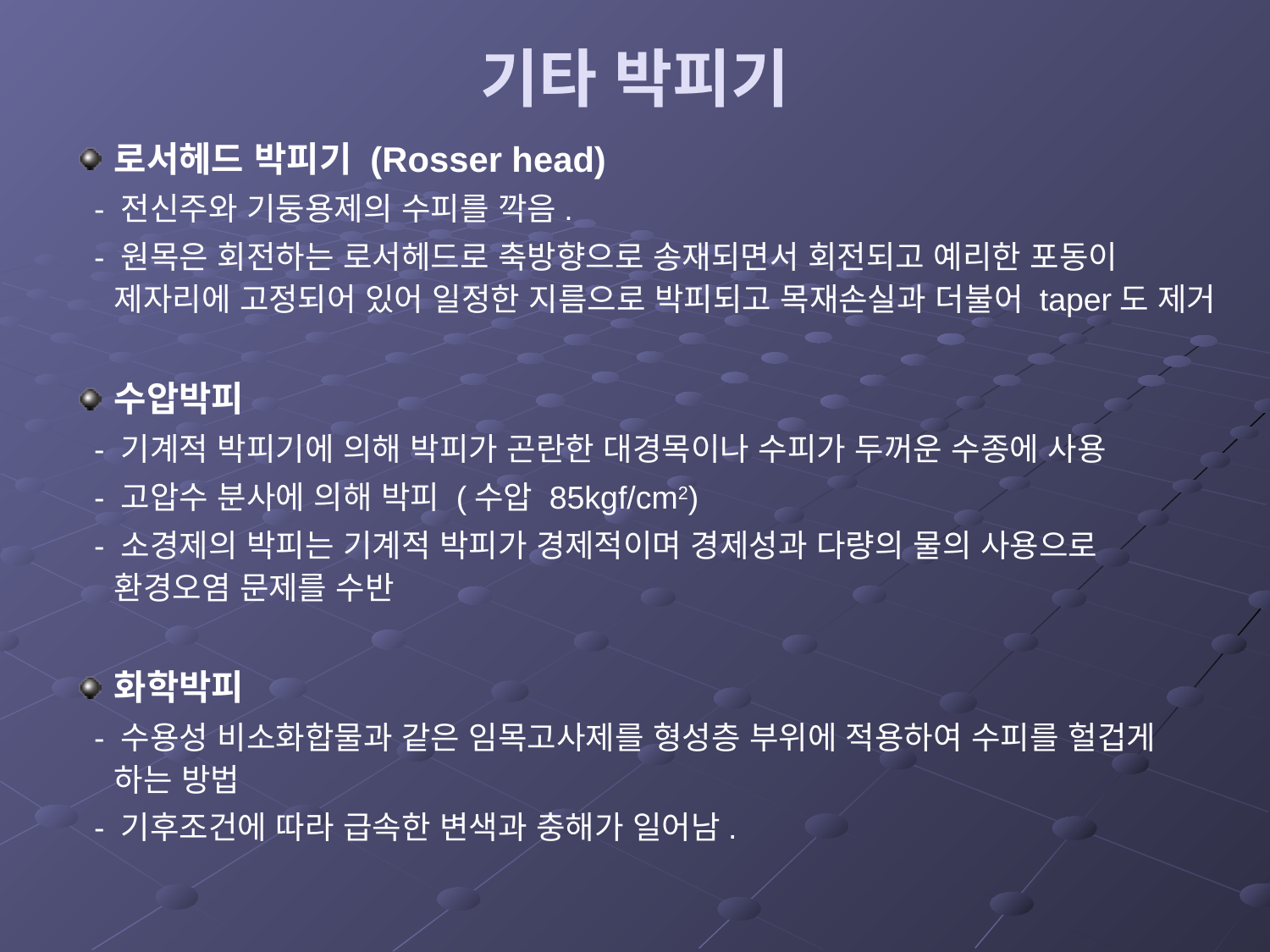

# 기타 박피기
로서헤드 박피기 (Rosser head)
  - 전신주와 기둥용제의 수피를 깍음.
  - 원목은 회전하는 로서헤드로 축방향으로 송재되면서 회전되고 예리한 포동이 제자리에 고정되어 있어 일정한 지름으로 박피되고 목재손실과 더불어 taper도 제거

수압박피
  - 기계적 박피기에 의해 박피가 곤란한 대경목이나 수피가 두꺼운 수종에 사용
  - 고압수 분사에 의해 박피 (수압 85kgf/cm2)
  - 소경제의 박피는 기계적 박피가 경제적이며 경제성과 다량의 물의 사용으로 환경오염 문제를 수반

화학박피
  - 수용성 비소화합물과 같은 임목고사제를 형성층 부위에 적용하여 수피를 헐겁게 하는 방법
  - 기후조건에 따라 급속한 변색과 충해가 일어남.